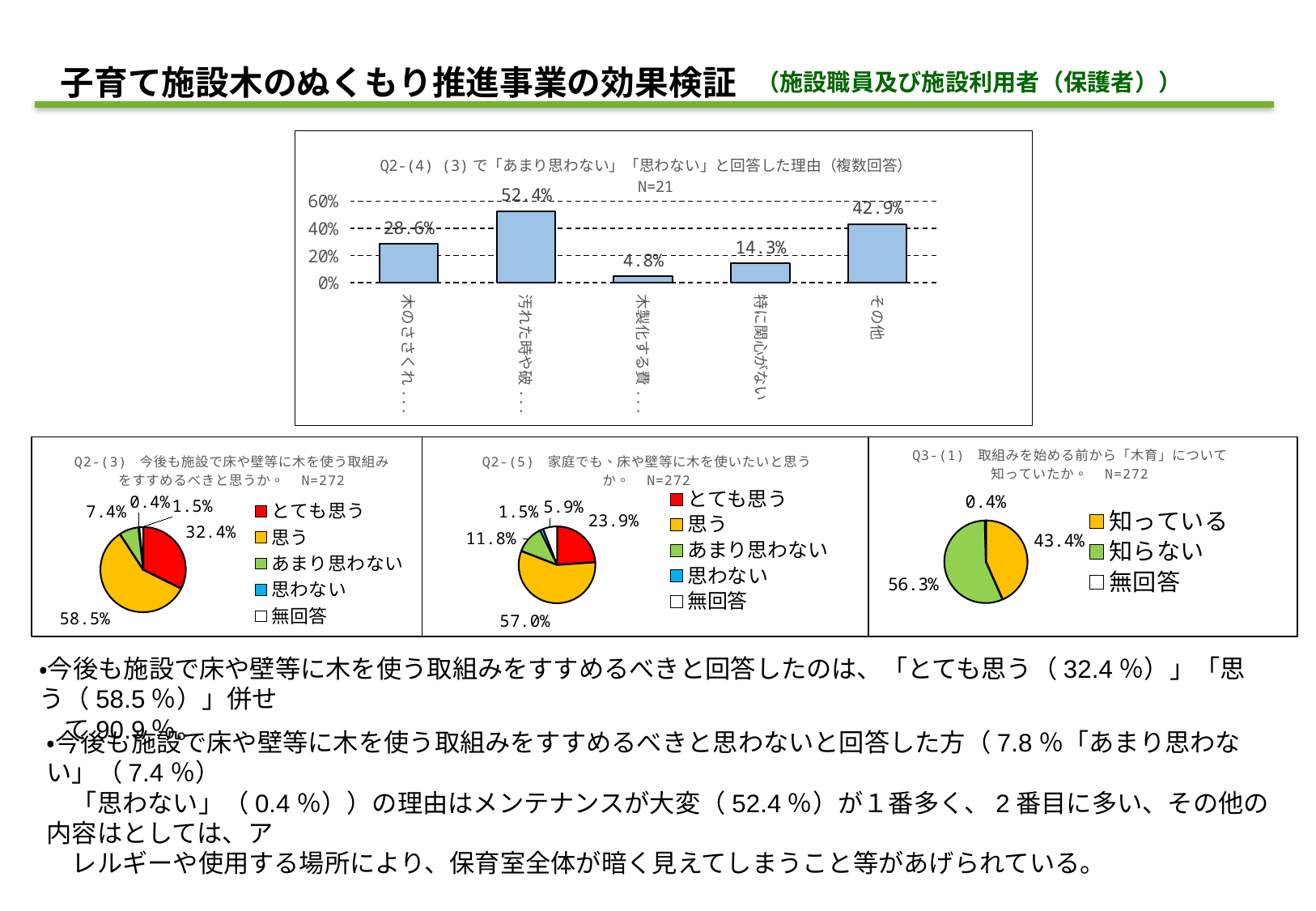

子育て施設木のぬくもり推進事業の効果検証
（施設職員及び施設利用者（保護者））

### Chart: Q2-(4) (3)で「あまり思わない」「思わない」と回答した理由（複数回答）　N=21

| Category |  |
|---|---|
| 木のささくれによるケガが心配 | 28.57142857142857 |
| 汚れた時や破損した時のメンテナンスが大変（大変そう） | 52.38095238095239 |
| 木製化する費用が高い（高そう） | 4.761904761904762 |
| 特に関心がない | 14.285714285714285 |
| その他 | 42.857142857142854 |

### Chart: Q2-(3) 今後も施設で床や壁等に木を使う取組みをすすめるべきと思うか。　N=272

| Category |  |
|---|---|
| とても思う | 32.35294117647059 |
| 思う | 58.45588235294118 |
| あまり思わない | 7.352941176470589 |
| 思わない | 0.3676470588235294 |
| 無回答 | 1.4705882352941175 |

### Chart: Q2-(5) 家庭でも、床や壁等に木を使いたいと思うか。　N=272

| Category |  |
|---|---|
| とても思う | 23.897058823529413 |
| 思う | 56.98529411764706 |
| あまり思わない | 11.76470588235294 |
| 思わない | 1.4705882352941175 |
| 無回答 | 5.88235294117647 |

### Chart: Q3-(1) 取組みを始める前から「木育」について知っていたか。　N=272

| Category |  |
|---|---|
| 知っている | 43.38235294117647 |
| 知らない | 56.25 |
| 無回答 | 0.3676470588235294 |
・今後も施設で床や壁等に木を使う取組みをすすめるべきと回答したのは、「とても思う（32.4％）」「思う（58.5％）」併せ
　て90.9％。
・今後も施設で床や壁等に木を使う取組みをすすめるべきと思わないと回答した方（7.8％「あまり思わない」（7.4％）
　「思わない」（0.4％））の理由はメンテナンスが大変（52.4％）が１番多く、2番目に多い、その他の内容はとしては、ア
　レルギーや使用する場所により、保育室全体が暗く見えてしまうこと等があげられている。